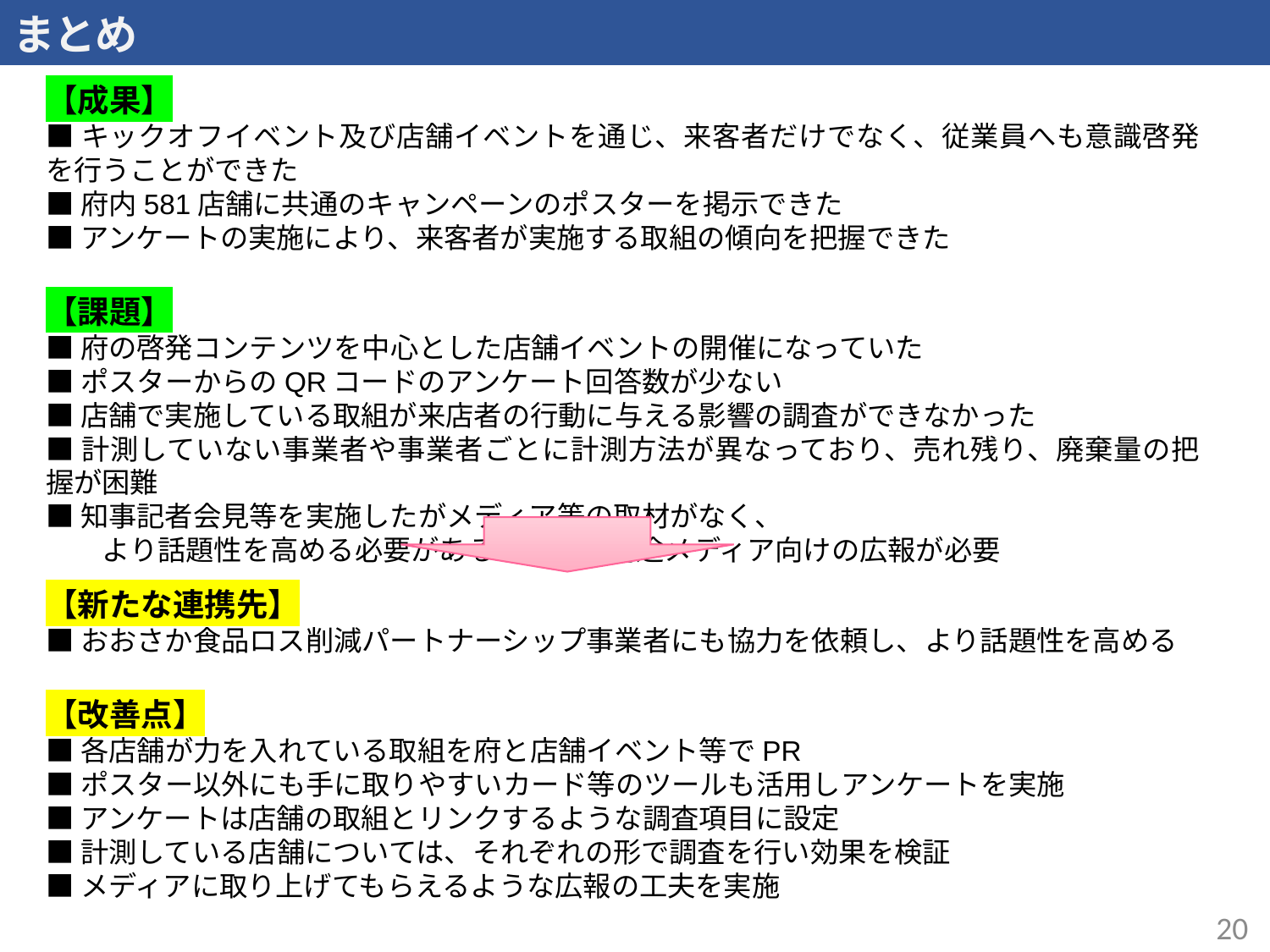

まとめ
【成果】
■キックオフイベント及び店舗イベントを通じ、来客者だけでなく、従業員へも意識啓発を行うことができた
■府内581店舗に共通のキャンペーンのポスターを掲示できた
■アンケートの実施により、来客者が実施する取組の傾向を把握できた

【課題】
■府の啓発コンテンツを中心とした店舗イベントの開催になっていた
■ポスターからのQRコードのアンケート回答数が少ない
■店舗で実施している取組が来店者の行動に与える影響の調査ができなかった
■計測していない事業者や事業者ごとに計測方法が異なっており、売れ残り、廃棄量の把握が困難
■知事記者会見等を実施したがメディア等の取材がなく、
　　より話題性を高める必要があるとともに別途メディア向けの広報が必要

【新たな連携先】
■おおさか食品ロス削減パートナーシップ事業者にも協力を依頼し、より話題性を高める

【改善点】
■各店舗が力を入れている取組を府と店舗イベント等でPR
■ポスター以外にも手に取りやすいカード等のツールも活用しアンケートを実施
■アンケートは店舗の取組とリンクするような調査項目に設定
■計測している店舗については、それぞれの形で調査を行い効果を検証
■メディアに取り上げてもらえるような広報の工夫を実施
20